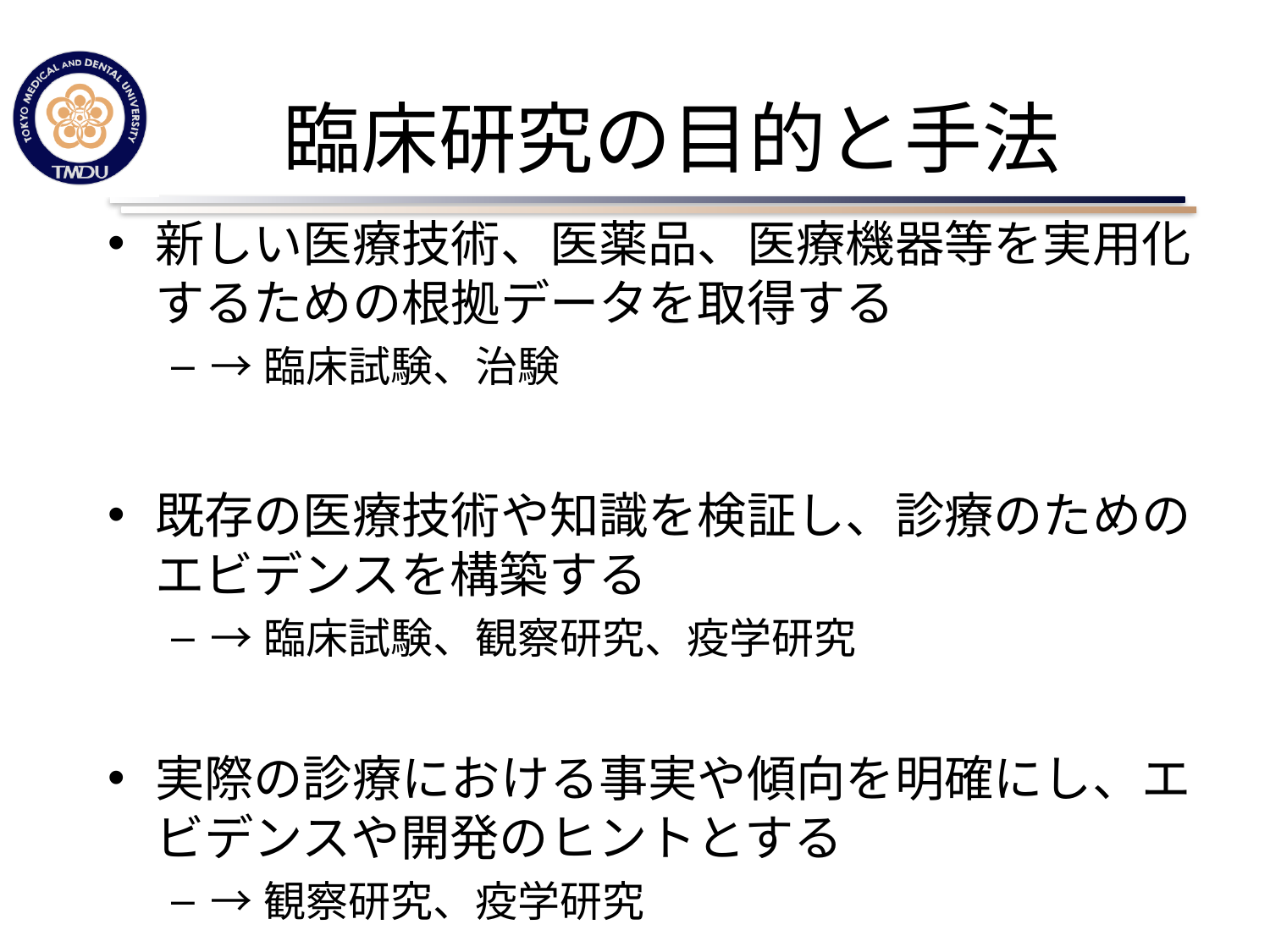

# 臨床研究の目的と手法
新しい医療技術、医薬品、医療機器等を実用化するための根拠データを取得する
→臨床試験、治験

既存の医療技術や知識を検証し、診療のためのエビデンスを構築する
→臨床試験、観察研究、疫学研究

実際の診療における事実や傾向を明確にし、エビデンスや開発のヒントとする
→観察研究、疫学研究